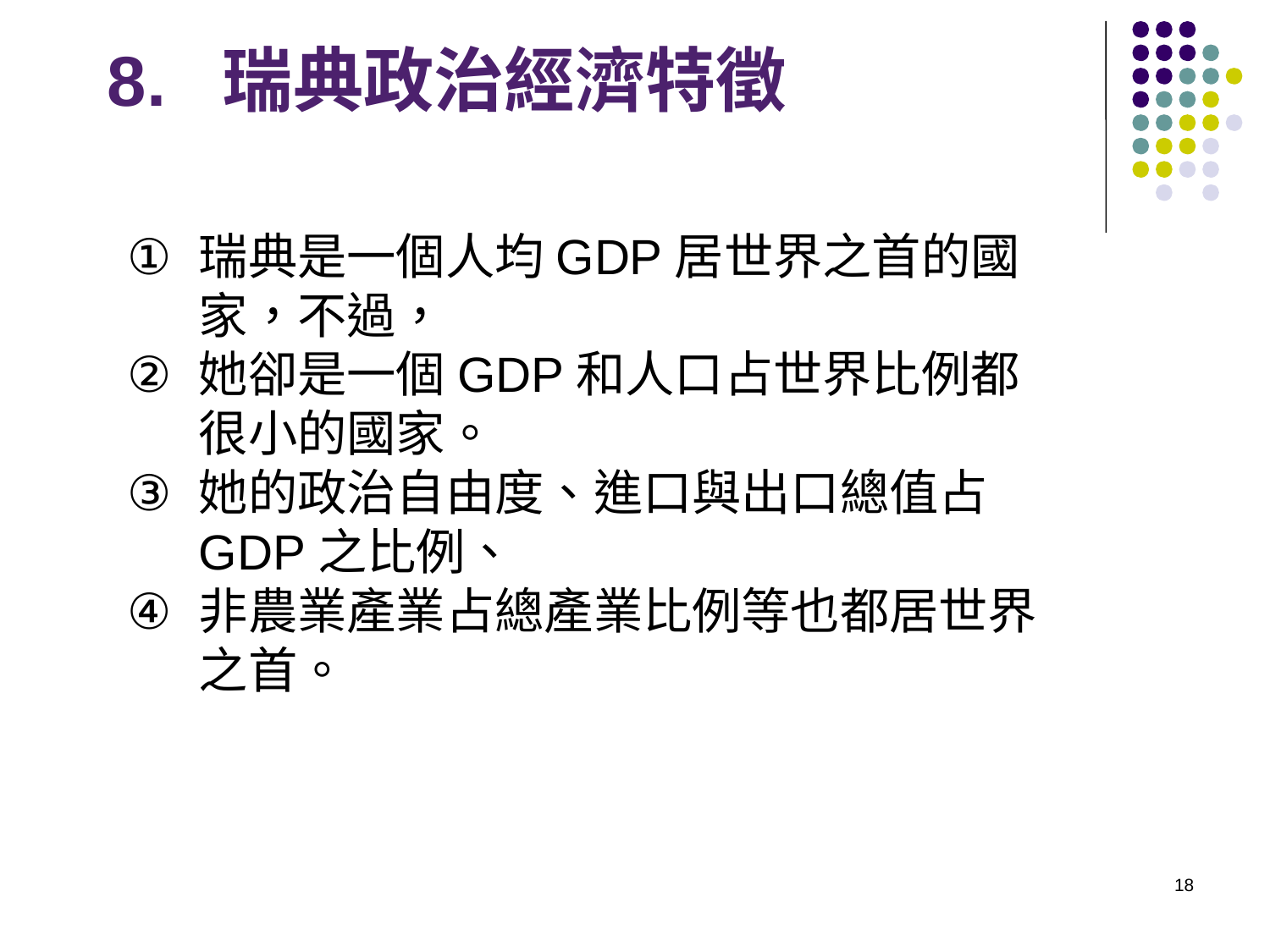

8.  瑞典政治經濟特徵
瑞典是一個人均GDP居世界之首的國家，不過，
她卻是一個GDP和人口占世界比例都很小的國家。
她的政治自由度、進口與出口總值占GDP之比例、
非農業產業占總產業比例等也都居世界之首。
18